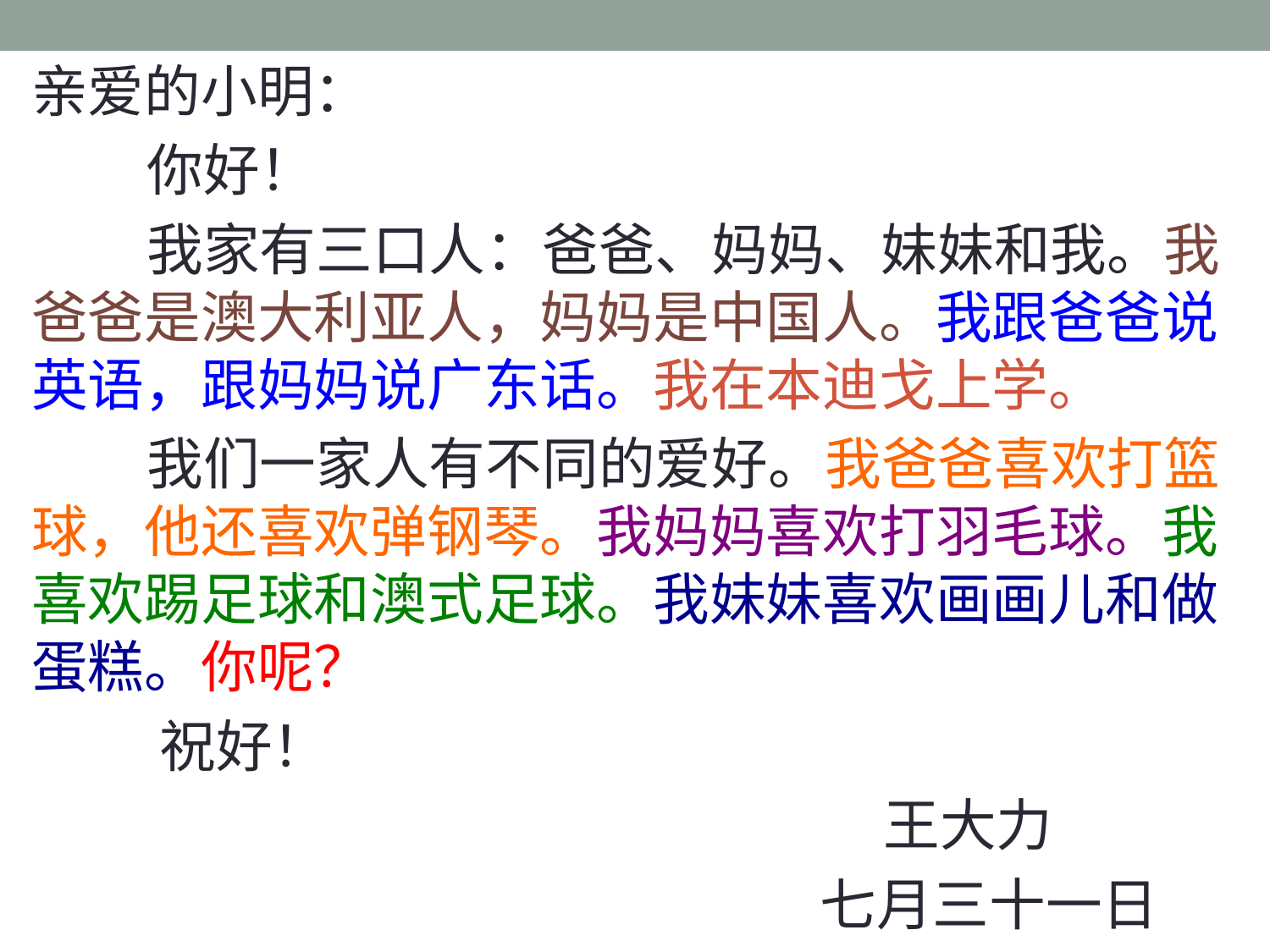

亲爱的小明：
        你好！
        我家有三口人：爸爸、妈妈、妹妹和我。我爸爸是澳大利亚人，妈妈是中国人。我跟爸爸说英语，跟妈妈说广东话。我在本迪戈上学。
        我们一家人有不同的爱好。我爸爸喜欢打篮球，他还喜欢弹钢琴。我妈妈喜欢打羽毛球。我喜欢踢足球和澳式足球。我妹妹喜欢画画儿和做蛋糕。你呢？
         祝好！
                                                                  王大力
                                                             七月三十一日